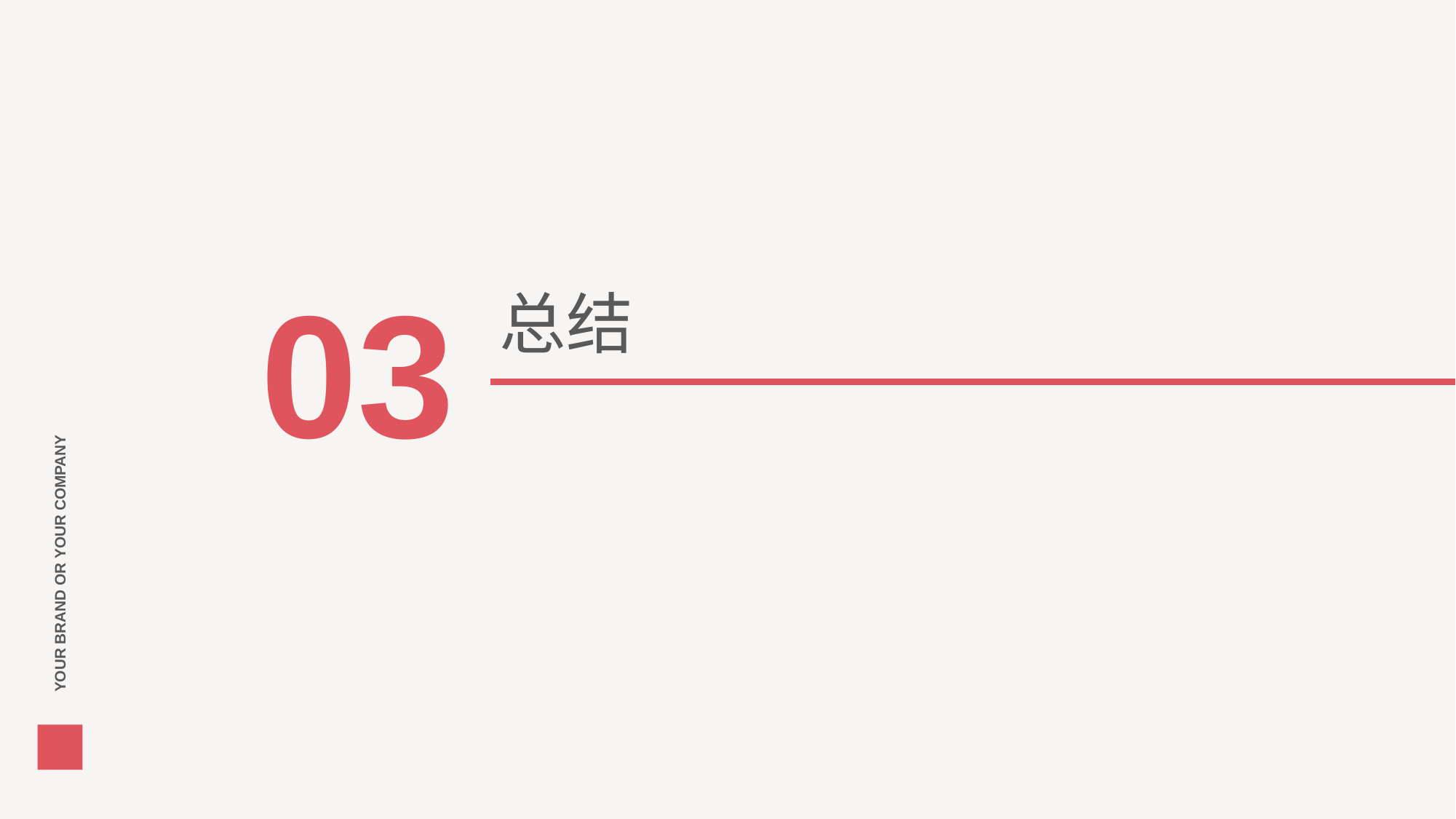

03
# 总结
YOUR BRAND OR YOUR COMPANY